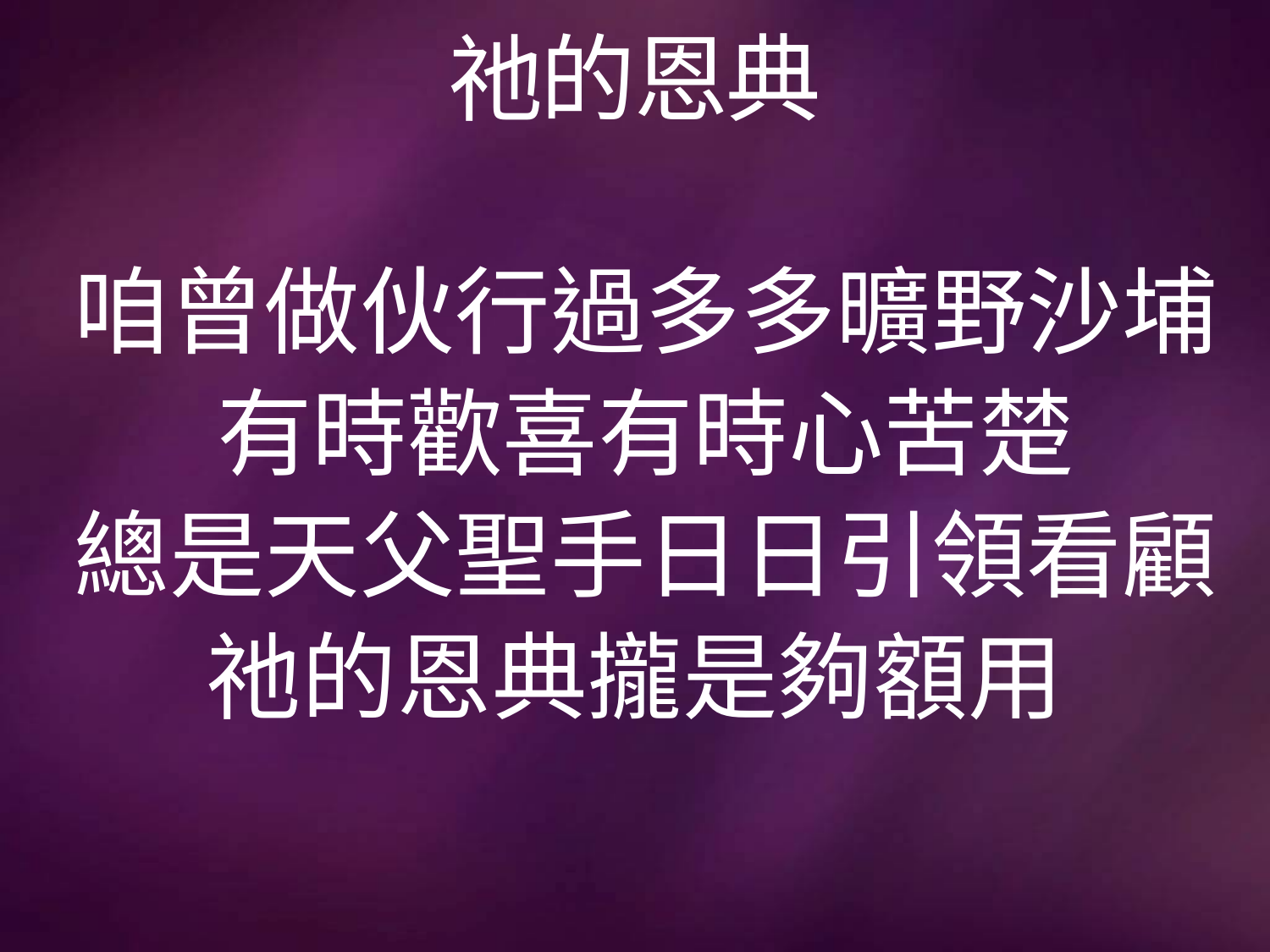

# 祂的恩典
咱曾做伙行過多多曠野沙埔
有時歡喜有時心苦楚
總是天父聖手日日引領看顧
祂的恩典攏是夠額用